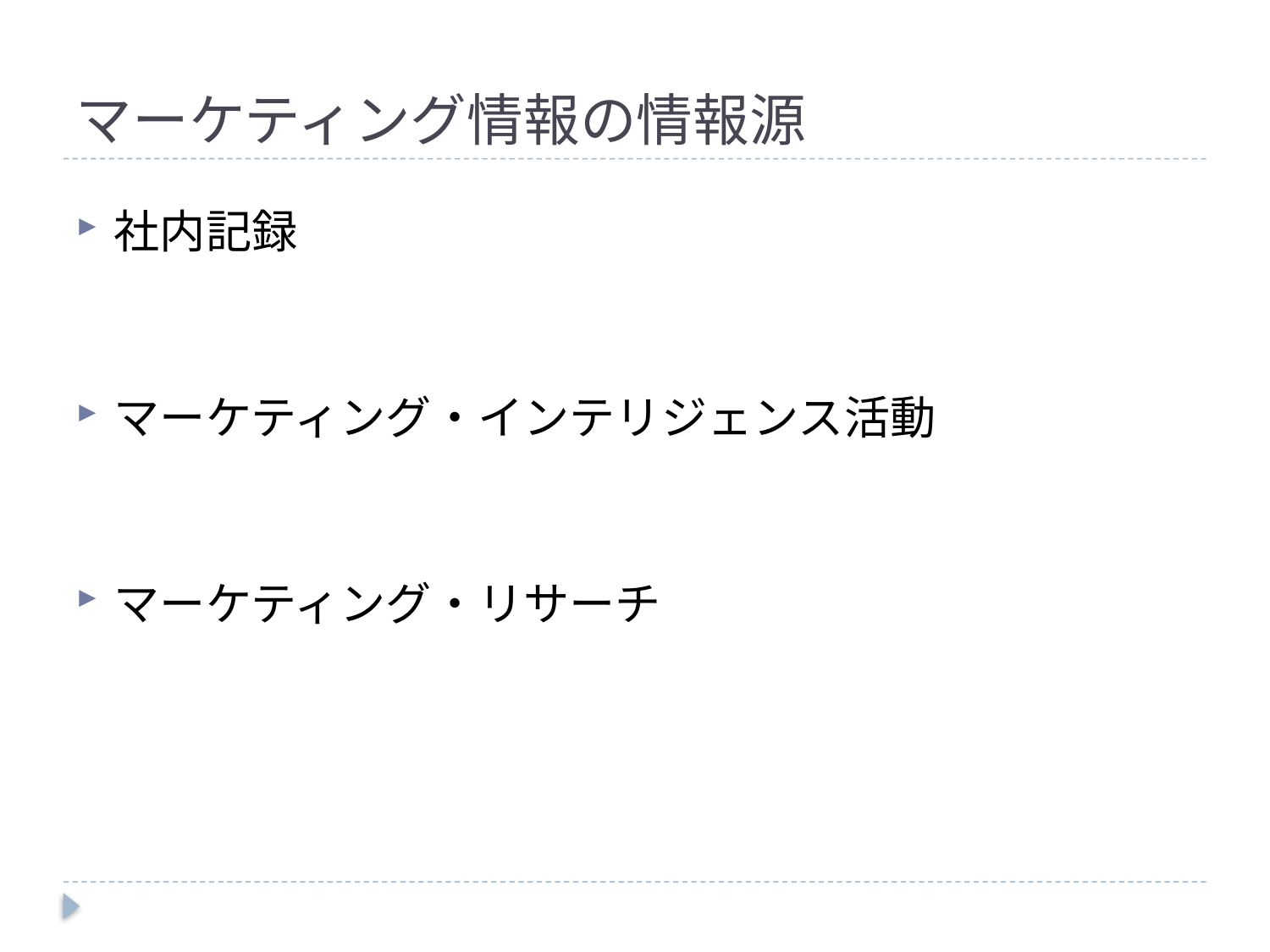

# マーケティング情報の情報源
社内記録

マーケティング・インテリジェンス活動

マーケティング・リサーチ